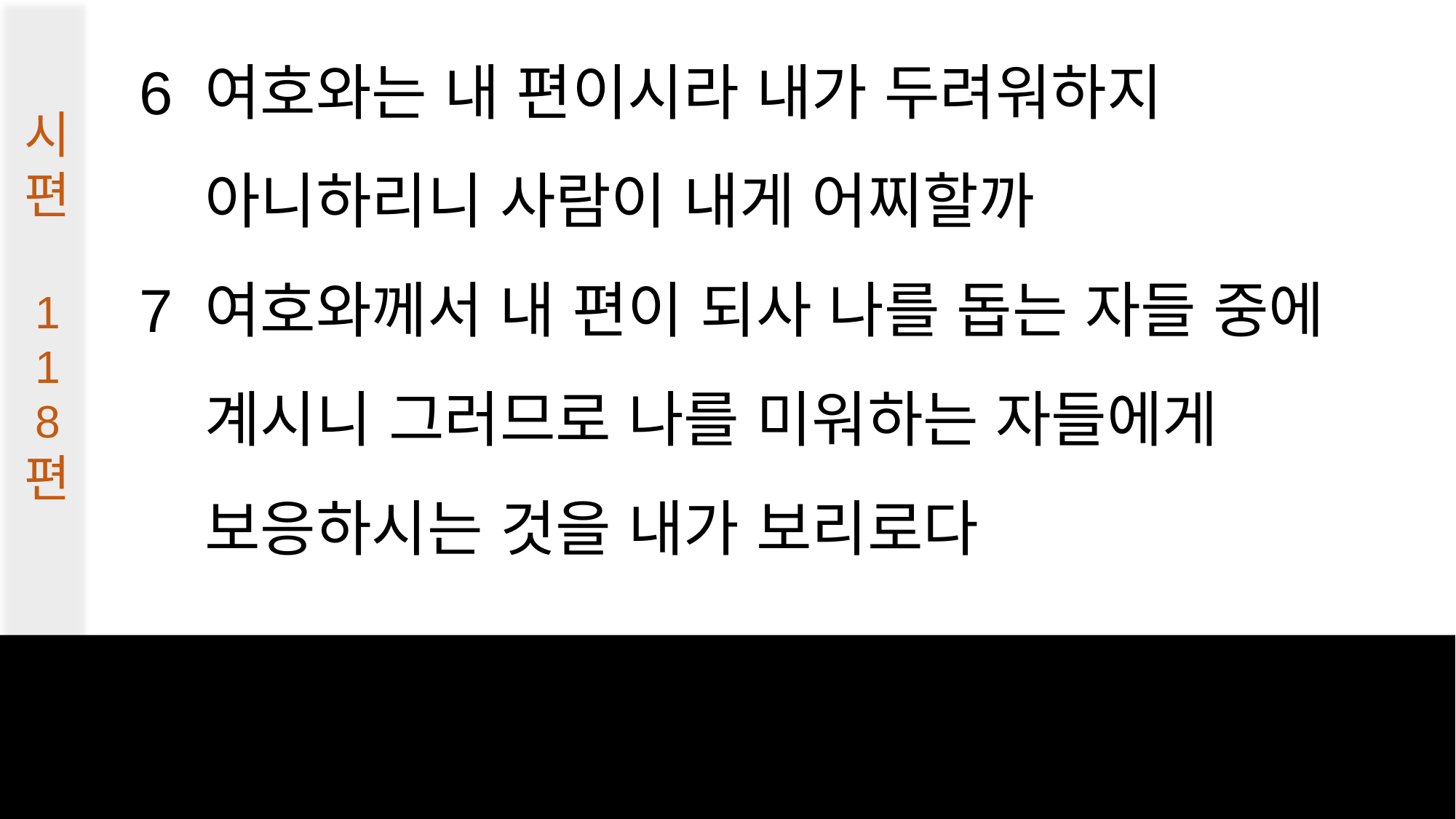

6 여호와는 내 편이시라 내가 두려워하지
   아니하리니 사람이 내게 어찌할까
7 여호와께서 내 편이 되사 나를 돕는 자들 중에
   계시니 그러므로 나를 미워하는 자들에게
   보응하시는 것을 내가 보리로다
시편

1
1
8
편